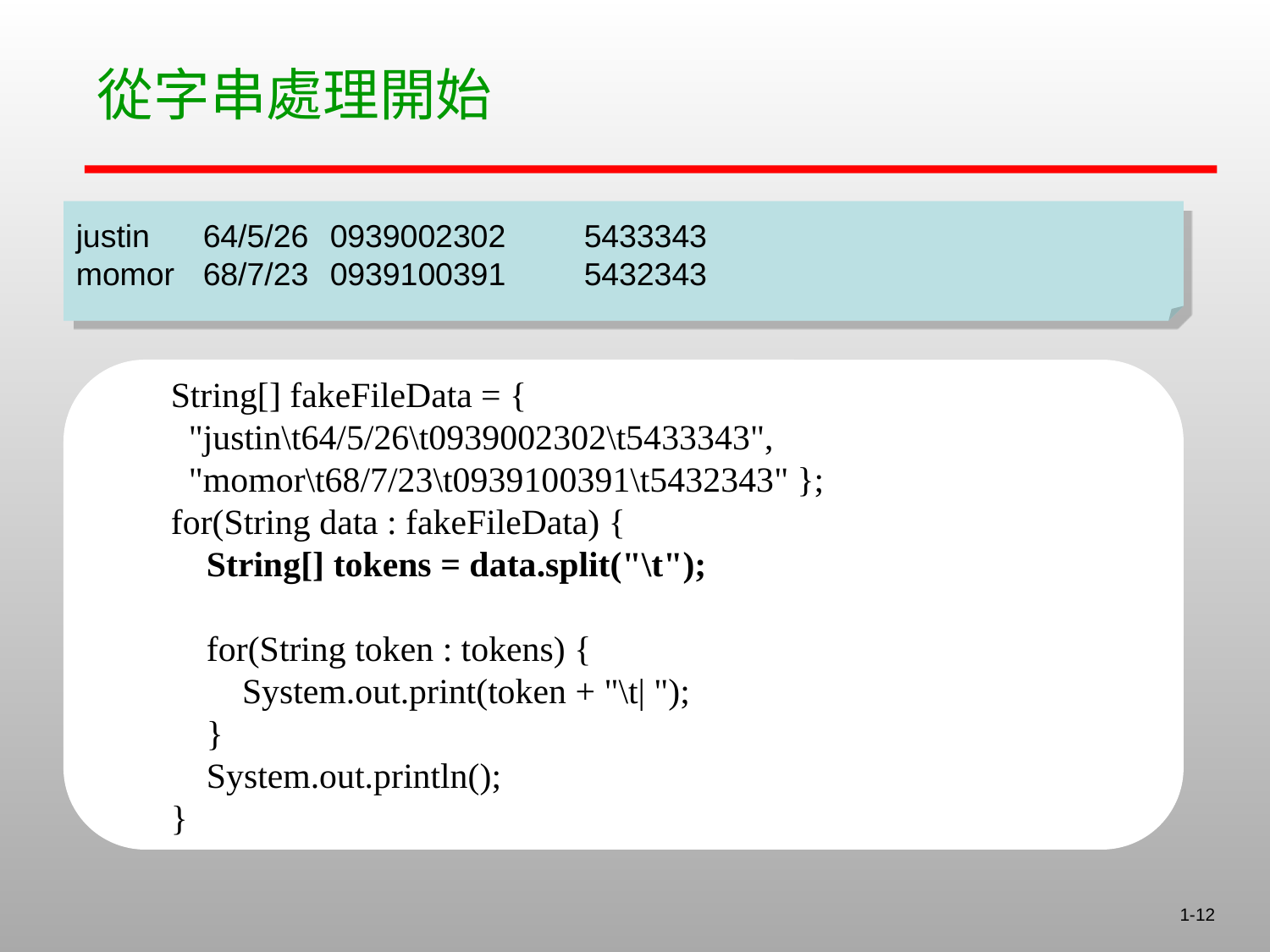

從字串處理開始
justin	64/5/26	0939002302	5433343
momor	68/7/23	0939100391	5432343
        String[] fakeFileData = {
          "justin\t64/5/26\t0939002302\t5433343",
          "momor\t68/7/23\t0939100391\t5432343" };
        for(String data : fakeFileData) {
            String[] tokens = data.split("\t");

            for(String token : tokens) {
                System.out.print(token + "\t| ");
            }
            System.out.println();
        }
1-12